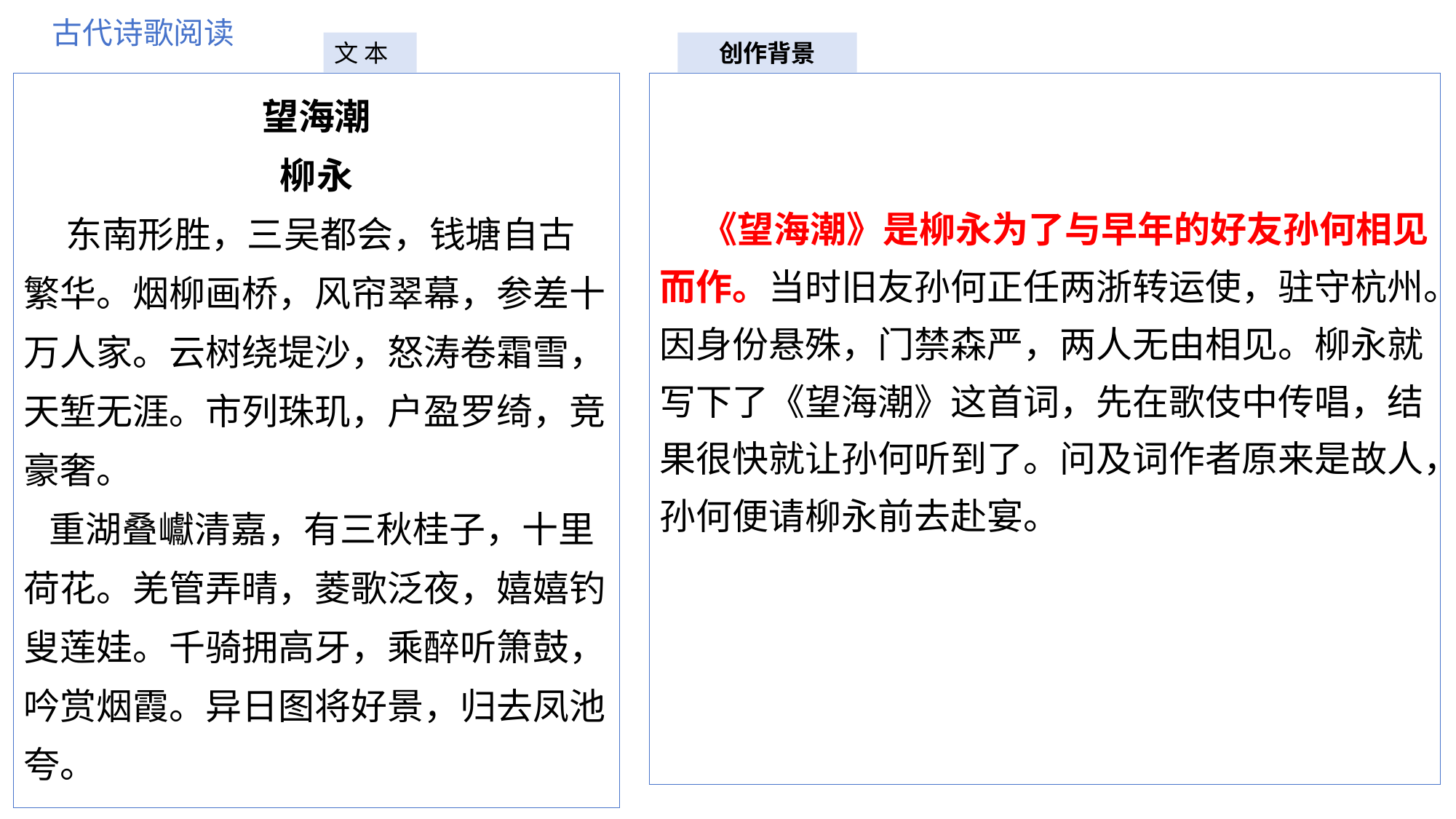

古代诗歌阅读
文 本
创作背景
望海潮
柳永
    东南形胜，三吴都会，钱塘自古繁华。烟柳画桥，风帘翠幕，参差十万人家。云树绕堤沙，怒涛卷霜雪，天堑无涯。市列珠玑，户盈罗绮，竞豪奢。
  重湖叠巘清嘉，有三秋桂子，十里荷花。羌管弄晴，菱歌泛夜，嬉嬉钓叟莲娃。千骑拥高牙，乘醉听箫鼓，吟赏烟霞。异日图将好景，归去凤池夸。

    《望海潮》是柳永为了与早年的好友孙何相见而作。当时旧友孙何正任两浙转运使，驻守杭州。因身份悬殊，门禁森严，两人无由相见。柳永就写下了《望海潮》这首词，先在歌伎中传唱，结果很快就让孙何听到了。问及词作者原来是故人，孙何便请柳永前去赴宴。